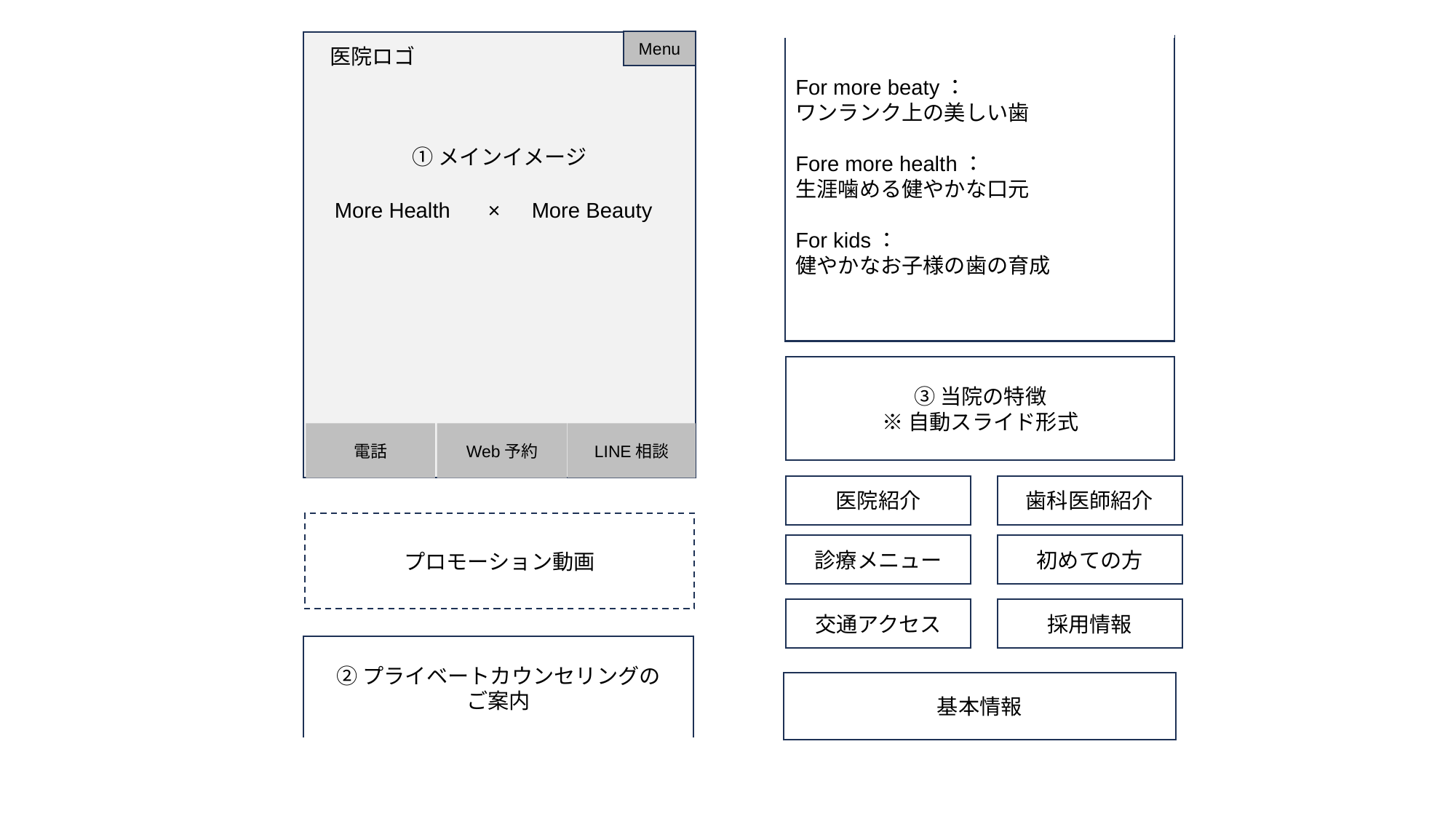

Menu

For more beaty：
ワンランク上の美しい歯

Fore more health：
生涯噛める健やかな口元

For kids：
健やかなお子様の歯の育成

医院ロゴ
①メインイメージ
 More Health 　×　More Beauty
➂当院の特徴
※自動スライド形式
Web予約
電話
LINE相談
医院紹介
歯科医師紹介
プロモーション動画
診療メニュー
初めての方
交通アクセス
採用情報
②プライベートカウンセリングの
ご案内
基本情報